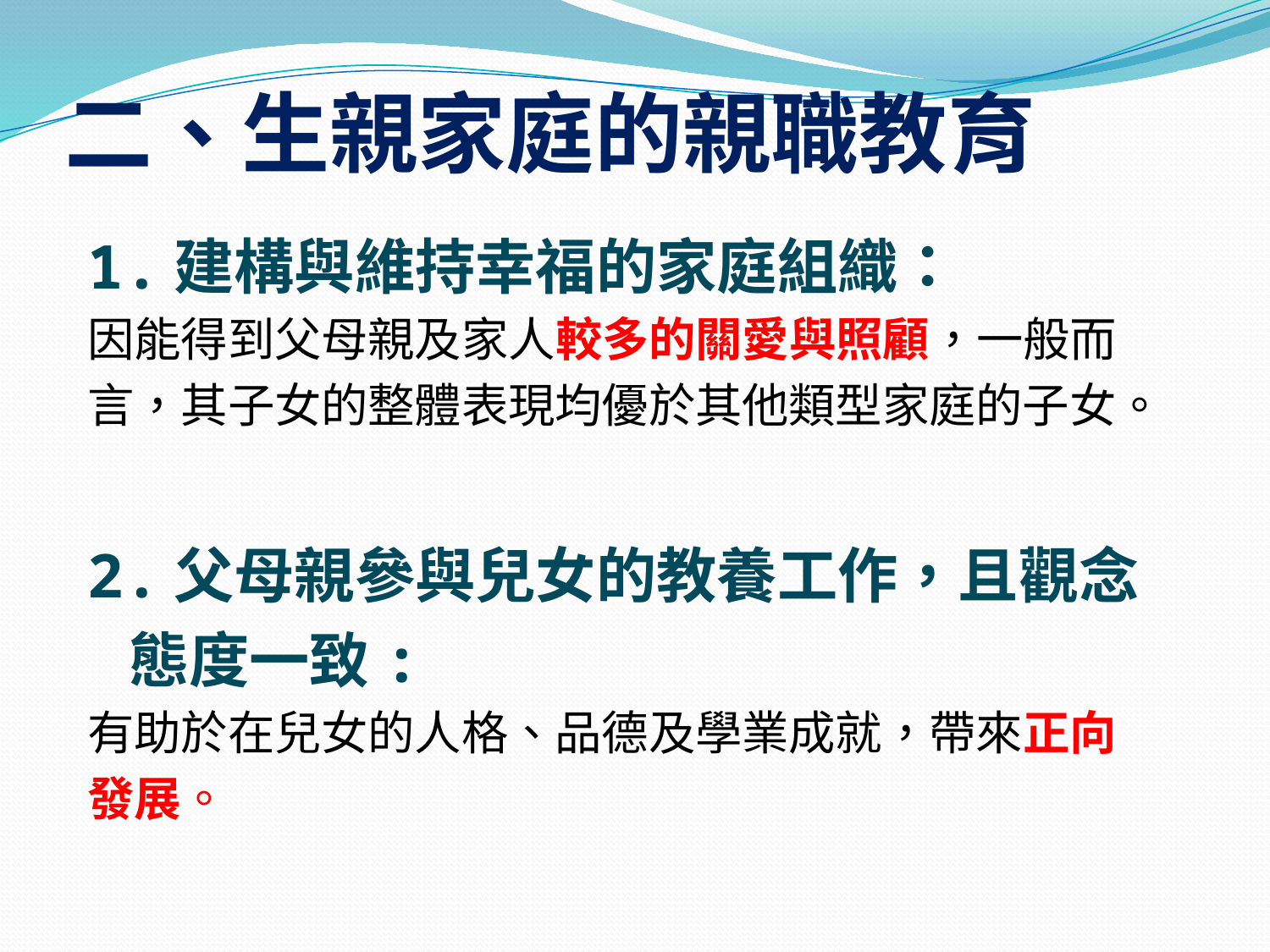

# 二、生親家庭的親職教育
1.建構與維持幸福的家庭組織：
因能得到父母親及家人較多的關愛與照顧，一般而
言，其子女的整體表現均優於其他類型家庭的子女。

2.父母親參與兒女的教養工作，且觀念
  態度一致:
有助於在兒女的人格、品德及學業成就，帶來正向
發展。